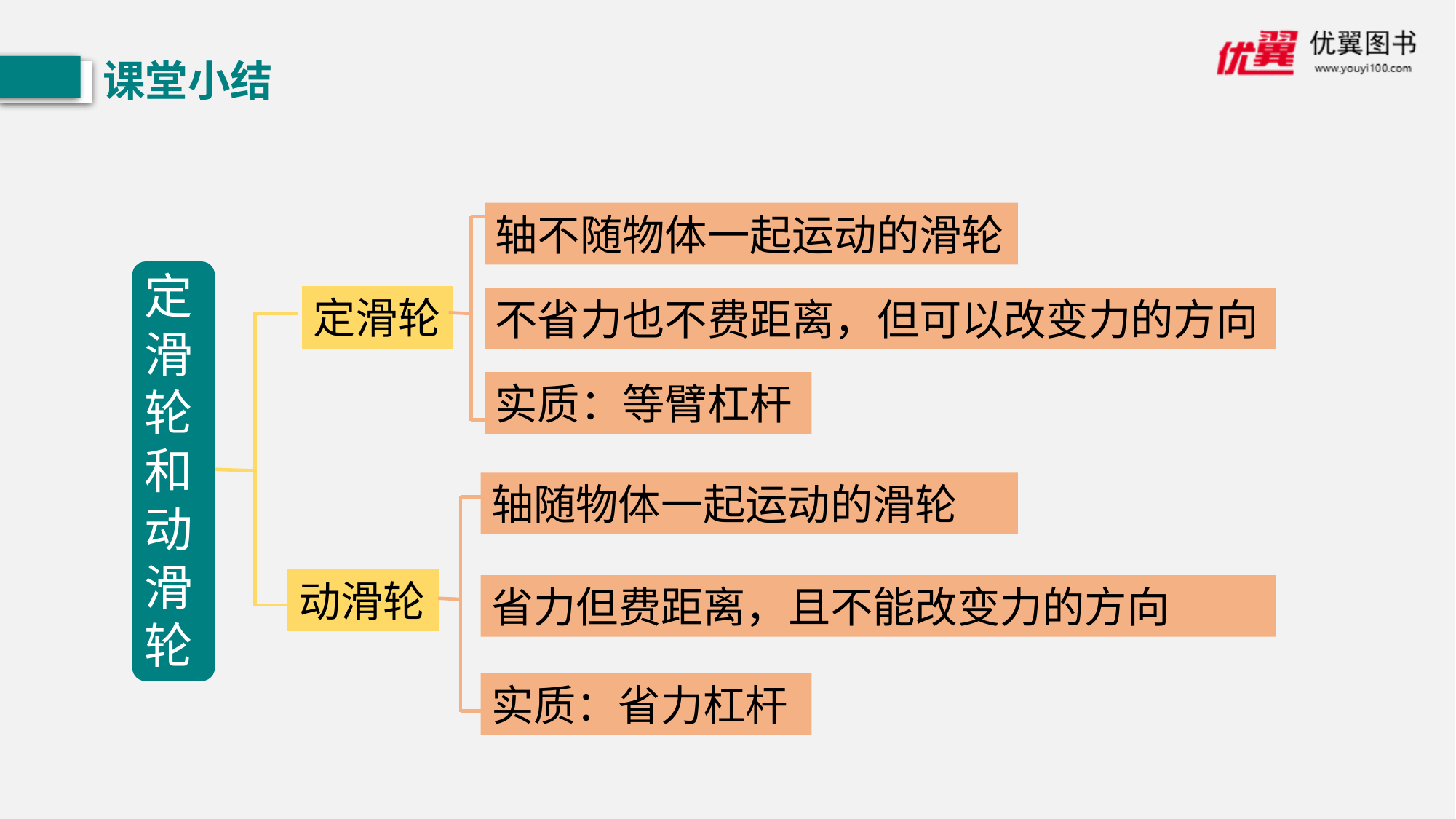

课堂小结

轴不随物体一起运动的滑轮
定滑轮和动滑轮
定滑轮
不省力也不费距离，但可以改变力的方向
实质：等臂杠杆
轴随物体一起运动的滑轮
动滑轮
省力但费距离，且不能改变力的方向
实质：省力杠杆